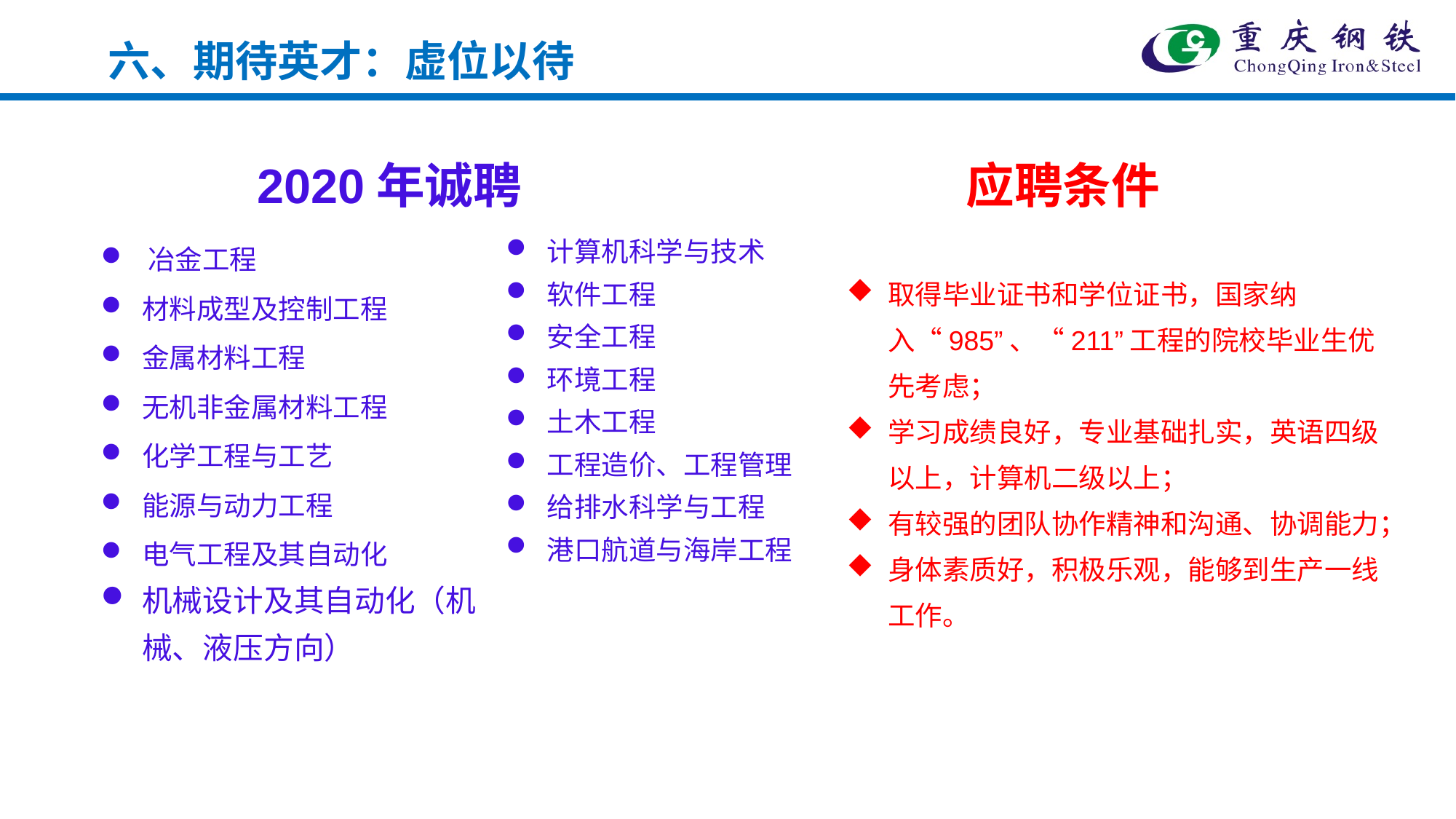

六、期待英才：虚位以待
应聘条件
2020年诚聘
计算机科学与技术
软件工程
安全工程
环境工程
土木工程
工程造价、工程管理
给排水科学与工程
港口航道与海岸工程
 冶金工程
材料成型及控制工程
金属材料工程
无机非金属材料工程
化学工程与工艺
能源与动力工程
电气工程及其自动化
机械设计及其自动化（机械、液压方向）

取得毕业证书和学位证书，国家纳入“985”、“211”工程的院校毕业生优先考虑；
学习成绩良好，专业基础扎实，英语四级以上，计算机二级以上；
有较强的团队协作精神和沟通、协调能力；
身体素质好，积极乐观，能够到生产一线工作。